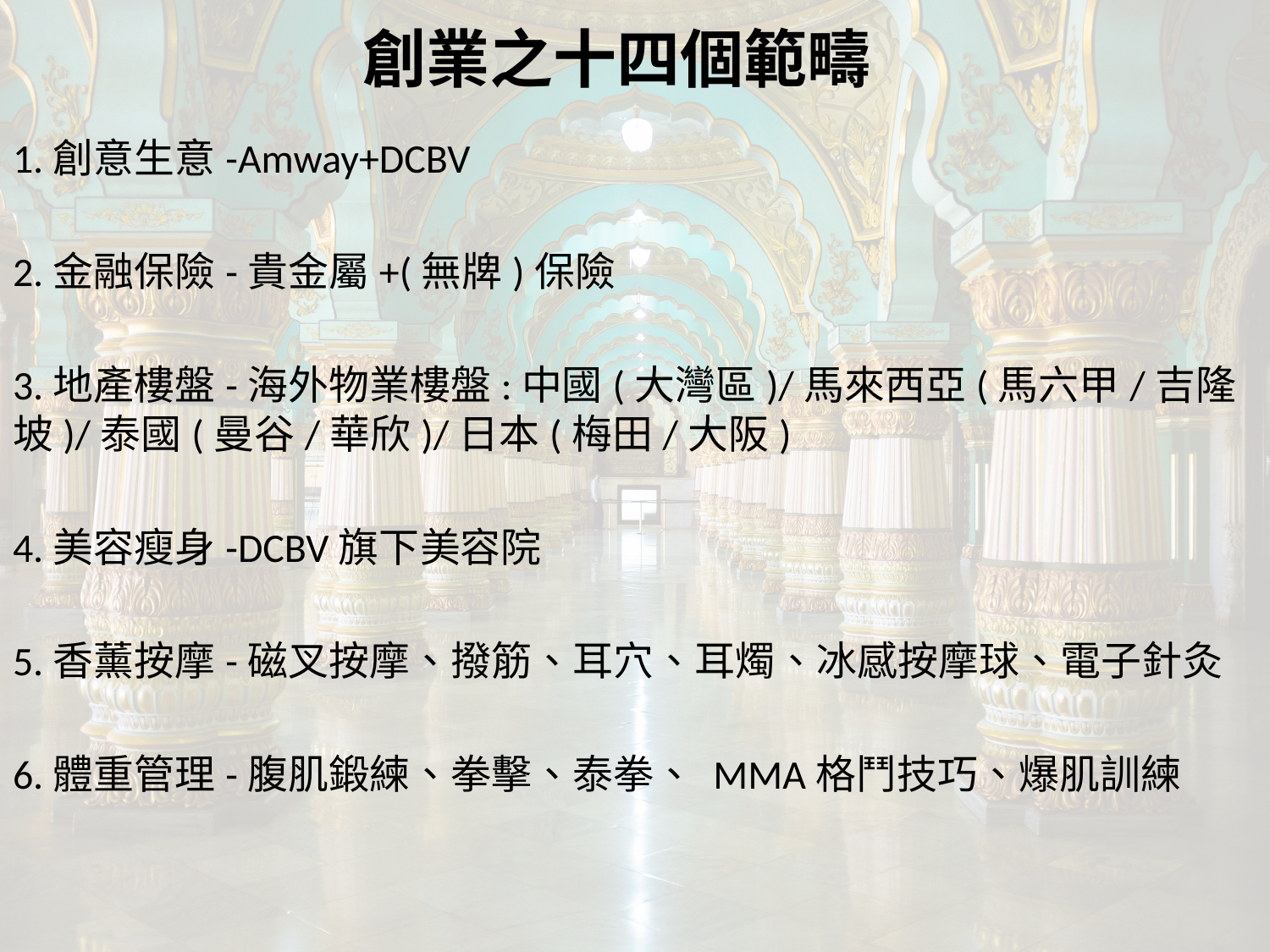

# 創業之十四個範疇
1.創意生意-Amway+DCBV

2.金融保險-貴金屬+(無牌)保險

3.地產樓盤-海外物業​樓盤:中國(大灣區)/馬來西亞(馬六甲/吉隆坡)/泰國(曼谷/華欣)/日本(梅田/大阪)

4.美容瘦身-DCBV旗下美容院

5.香薰按摩-磁叉按摩、撥筋、耳穴、耳燭、冰感按摩球、電子針灸

6.體重管理-腹肌鍛練、拳擊、泰拳、 MMA格鬥技巧、爆肌訓練